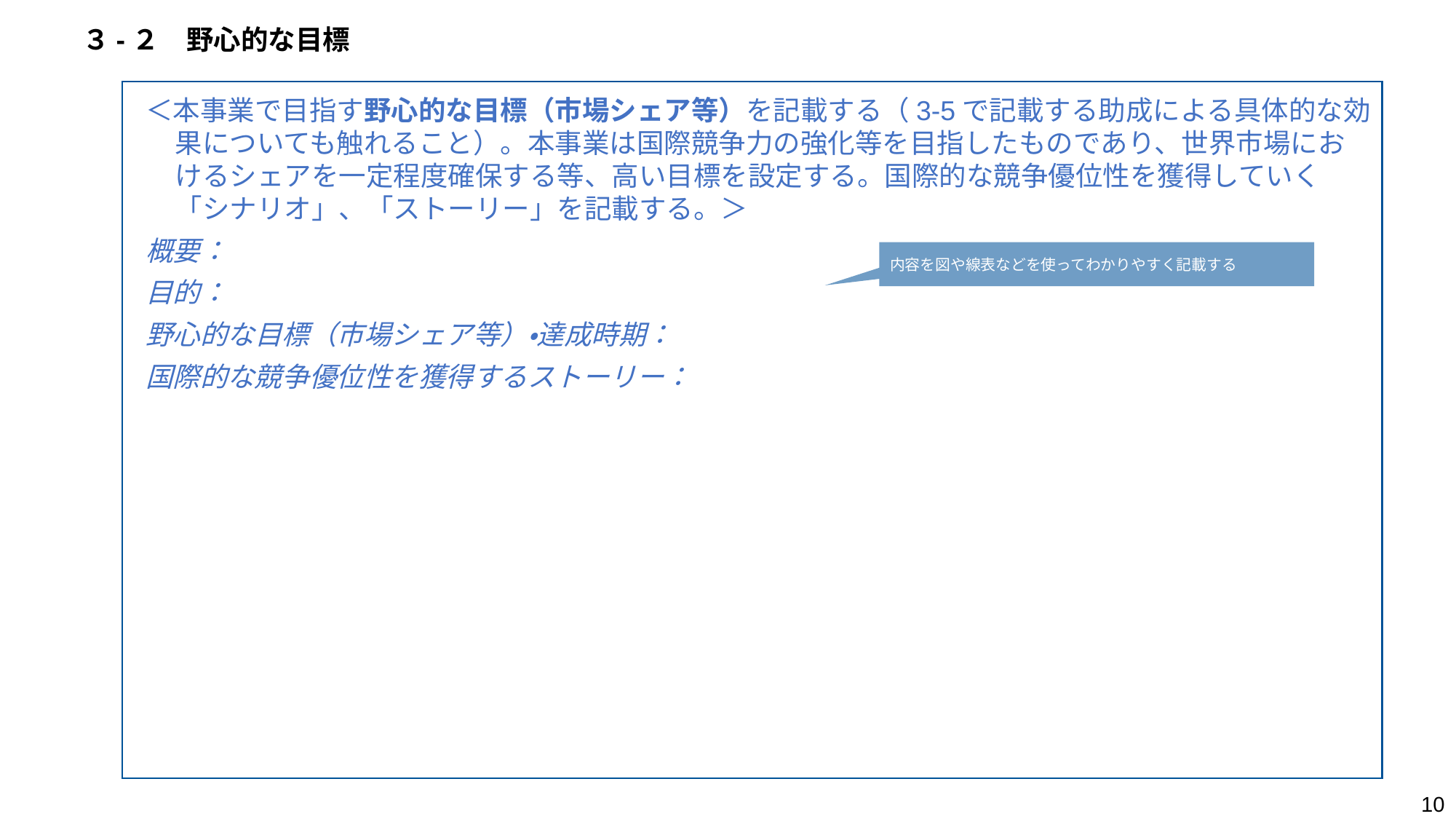

３-２　野心的な目標

＜本事業で目指す野心的な目標（市場シェア等）を記載する（3-5で記載する助成による具体的な効果についても触れること）。本事業は国際競争力の強化等を目指したものであり、世界市場におけるシェアを一定程度確保する等、高い目標を設定する。国際的な競争優位性を獲得していく「シナリオ」、「ストーリー」を記載する。＞
概要：
目的：
野心的な目標（市場シェア等）・達成時期：
国際的な競争優位性を獲得するストーリー：
内容を図や線表などを使ってわかりやすく記載する